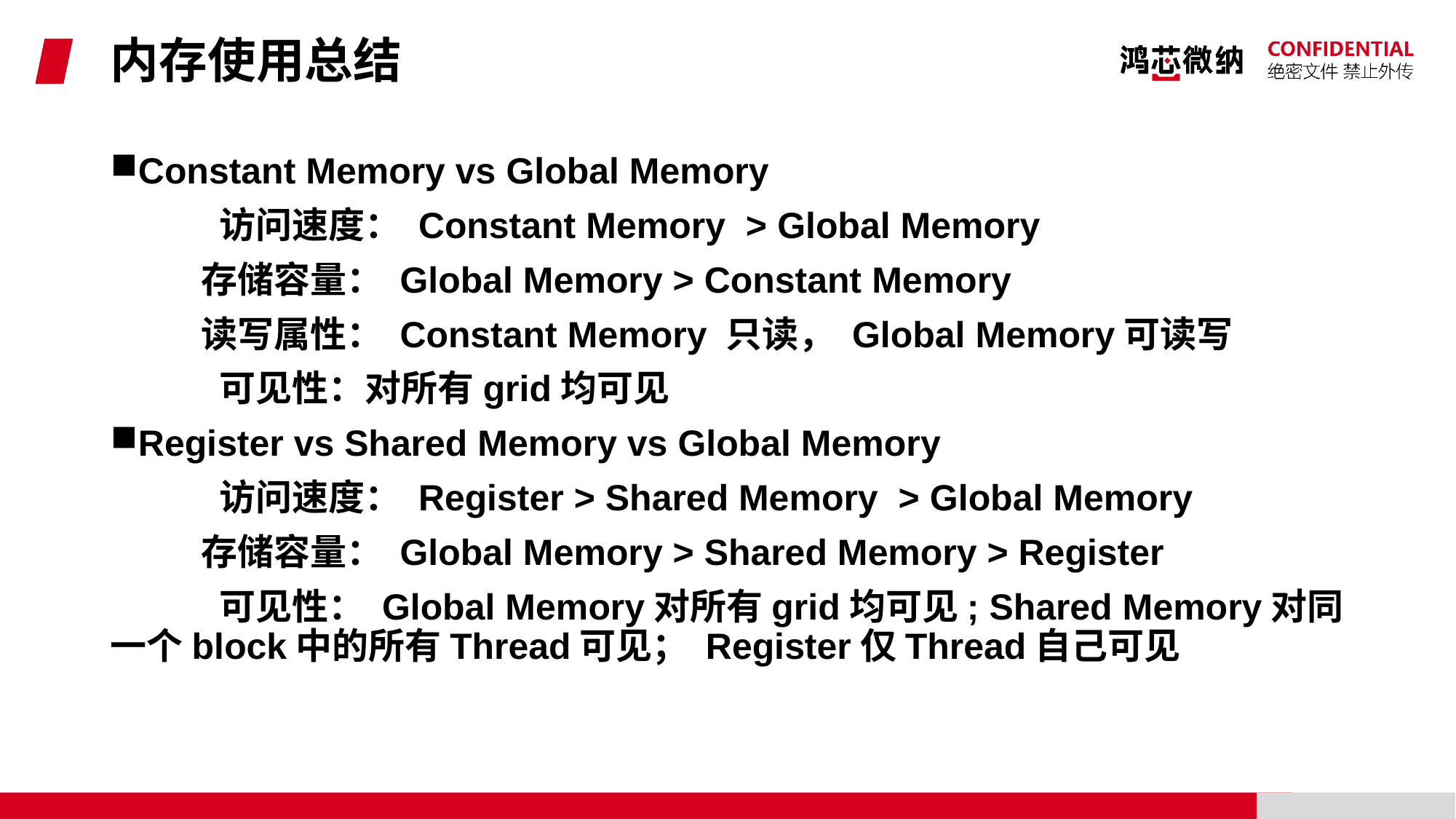

# 内存使用总结
Constant Memory vs Global Memory
	访问速度： Constant Memory  > Global Memory
          存储容量： Global Memory > Constant Memory
          读写属性： Constant Memory 只读， Global Memory可读写
	可见性：对所有grid均可见
Register vs Shared Memory vs Global Memory
	访问速度： Register > Shared Memory  > Global Memory
          存储容量： Global Memory > Shared Memory > Register
	可见性： Global Memory对所有grid均可见; Shared Memory对同一个block中的所有Thread可见； Register仅Thread自己可见